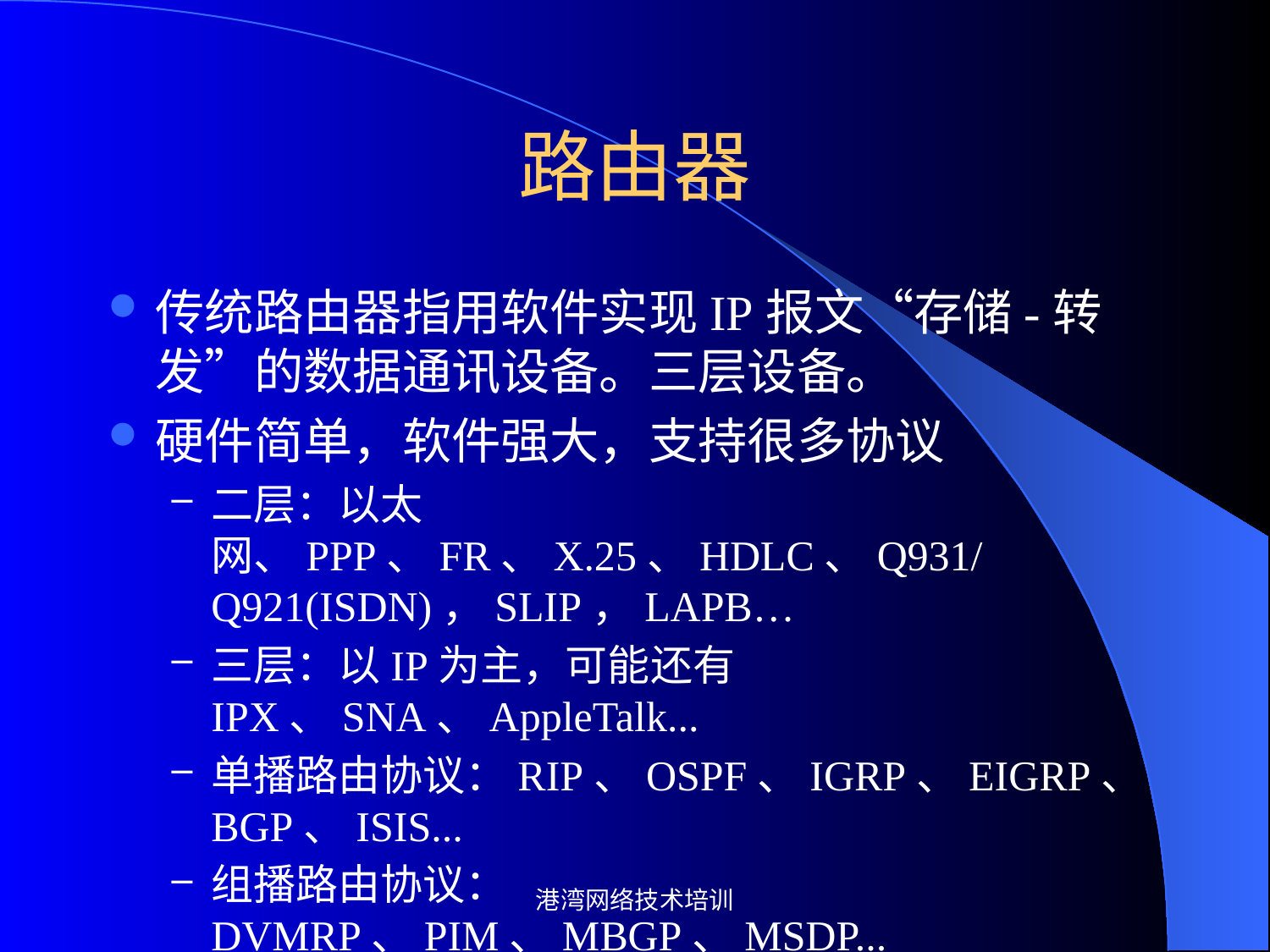

# 路由器
传统路由器指用软件实现IP报文“存储-转发”的数据通讯设备。三层设备。
硬件简单，软件强大，支持很多协议
二层：以太网、PPP、FR、X.25、HDLC、Q931/Q921(ISDN)，SLIP，LAPB…
三层：以IP为主，可能还有IPX、SNA、AppleTalk...
单播路由协议：RIP、OSPF、IGRP、EIGRP、BGP、ISIS...
组播路由协议：DVMRP、PIM、MBGP、MSDP...

港湾网络技术培训
18